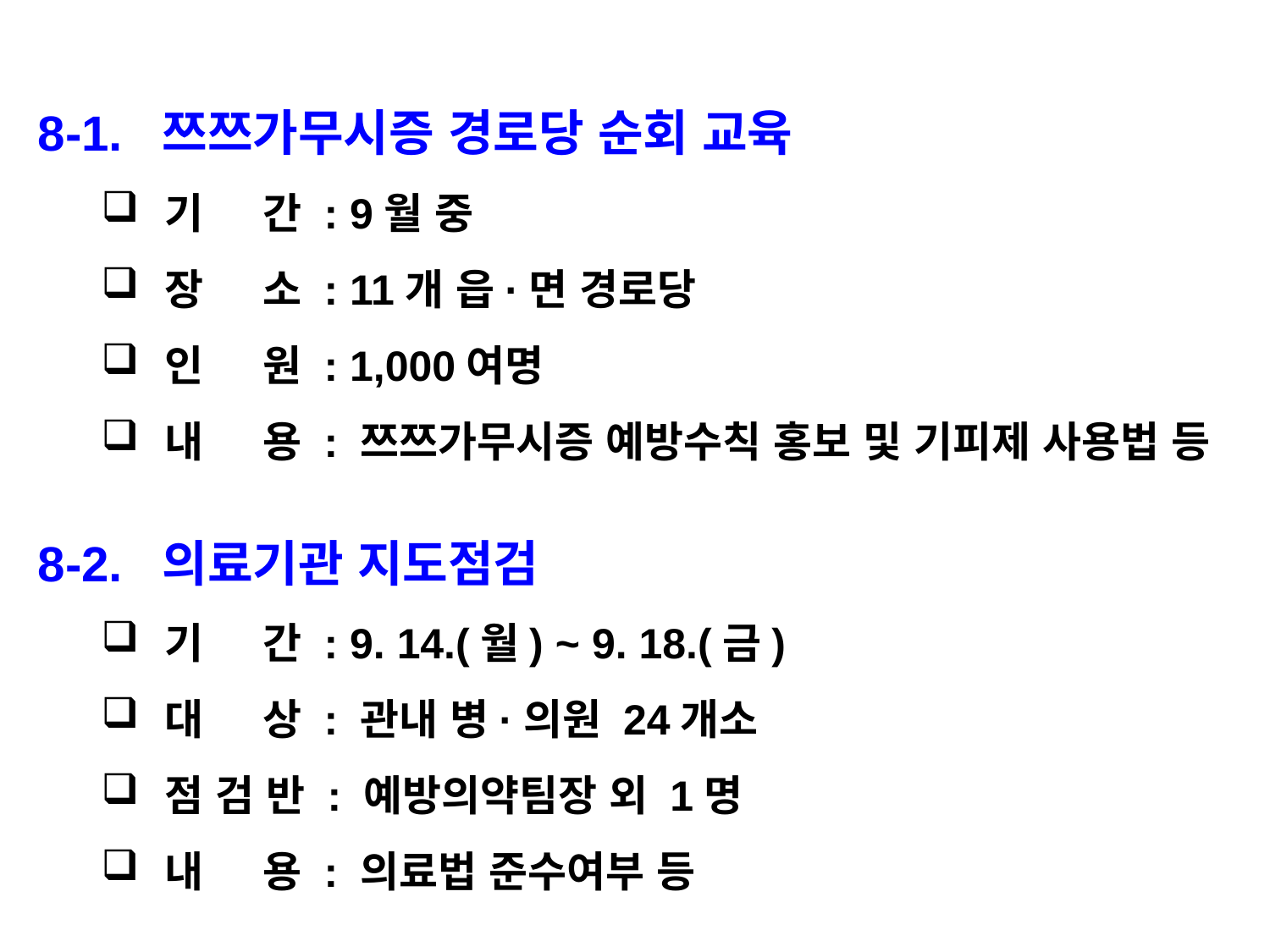

8-1.  쯔쯔가무시증 경로당 순회 교육
기     간 : 9월 중
장     소 : 11개 읍·면 경로당
인     원 : 1,000여명
내     용 : 쯔쯔가무시증 예방수칙 홍보 및 기피제 사용법 등

8-2.  의료기관 지도점검
기     간 : 9. 14.(월) ~ 9. 18.(금)
대     상 : 관내 병·의원 24개소
점 검 반 : 예방의약팀장 외 1명
내     용 : 의료법 준수여부 등